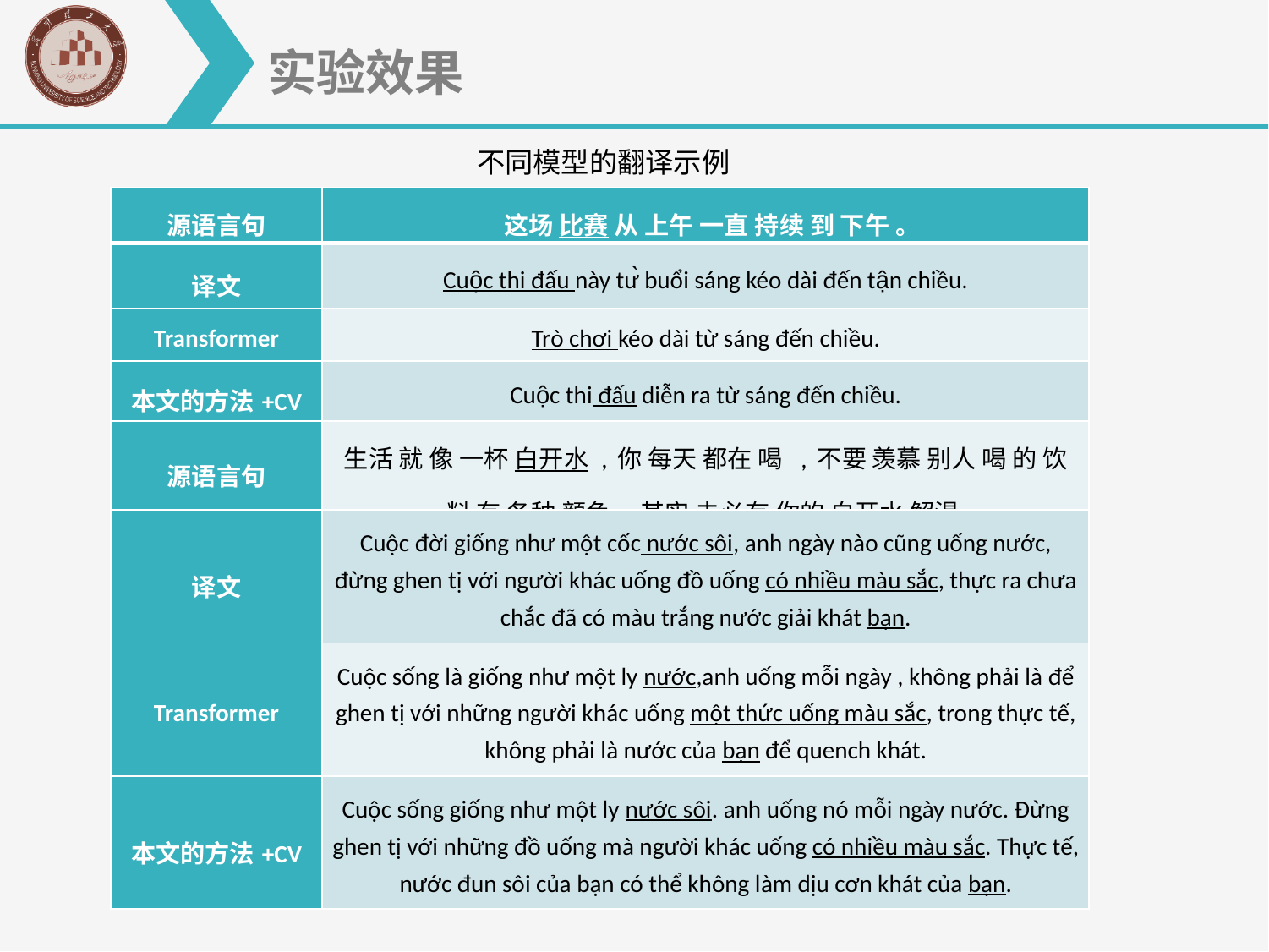

实验效果
不同模型的翻译示例
| 源语言句 | 这场 比赛 从 上午 一直 持续 到 下午 。 |
| --- | --- |
| 译文 | Cuộc thi đấu này từ buổi sáng kéo dài đến tận chiều. |
| Transformer | Trò chơi kéo dài từ sáng đến chiều. |
| 本文的方法+CV | Cuộc thi đấu diễn ra từ sáng đến chiều. |
| 源语言句 | 生活 就 像 一杯 白开水 , 你 每天 都在 喝 , 不要 羡慕 别人 喝 的 饮料 有 各种 颜色 , 其实 未必有 你的 白开水 解渴 |
| 译文 | Cuộc đời giống như một cốc nước sôi, anh ngày nào cũng uống nước, đừng ghen tị với người khác uống đồ uống có nhiều màu sắc, thực ra chưa chắc đã có màu trắng nước giải khát bạn. |
| Transformer | Cuộc sống là giống như một ly nước,anh uống mỗi ngày , không phải là để ghen tị với những người khác uống một thức uống màu sắc, trong thực tế, không phải là nước của bạn để quench khát. |
| 本文的方法+CV | Cuộc sống giống như một ly nước sôi. anh uống nó mỗi ngày nước. Đừng ghen tị với những đồ uống mà người khác uống có nhiều màu sắc. Thực tế, nước đun sôi của bạn có thể không làm dịu cơn khát của bạn. |